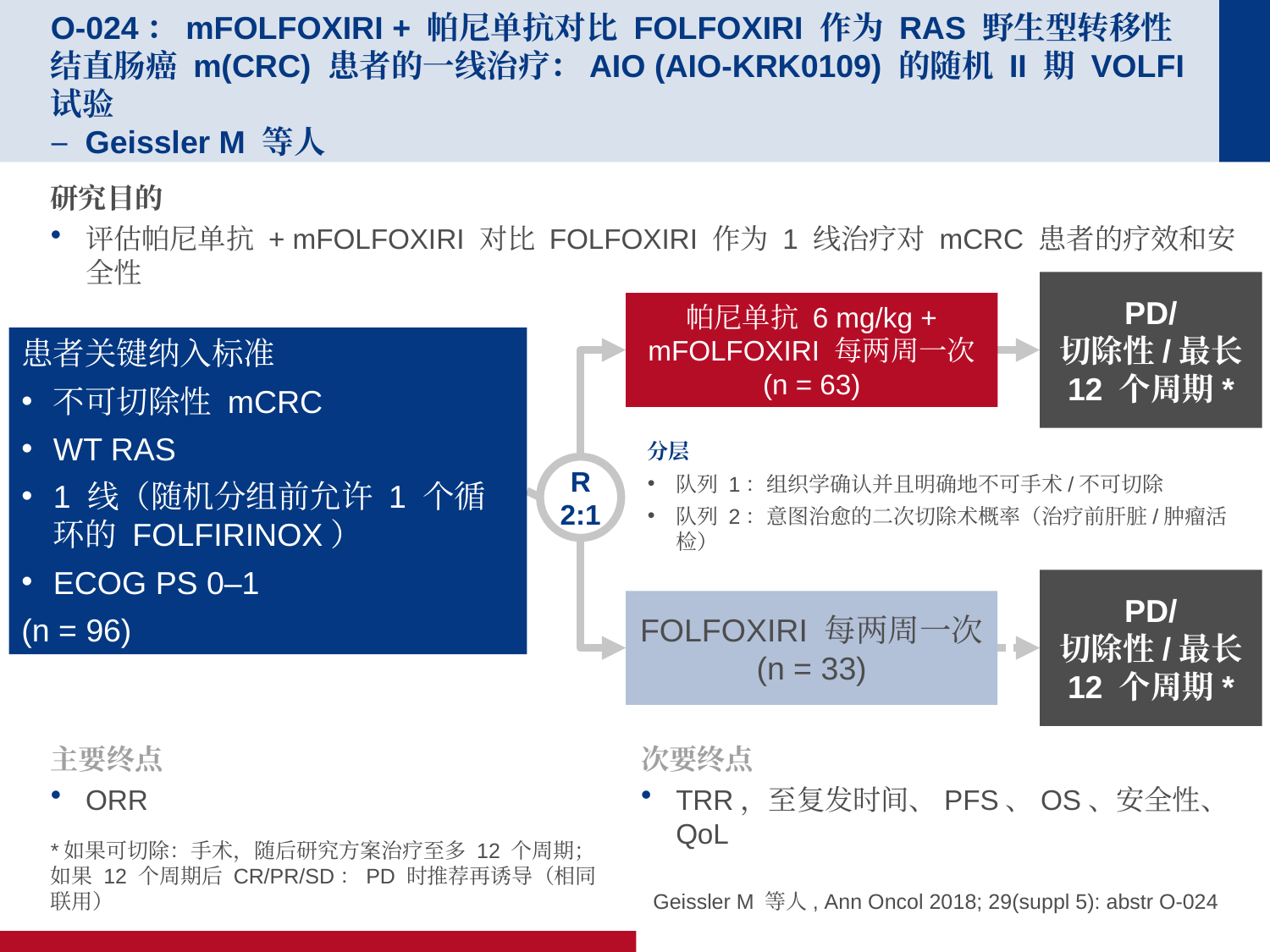

# O-024：mFOLFOXIRI + 帕尼单抗对比 FOLFOXIRI 作为 RAS 野生型转移性结直肠癌 m(CRC) 患者的一线治疗：AIO (AIO-KRK0109) 的随机 II 期 VOLFI 试验 – Geissler M 等人
研究目的
评估帕尼单抗 + mFOLFOXIRI 对比 FOLFOXIRI 作为 1 线治疗对 mCRC 患者的疗效和安全性
PD/
切除性/最长
12 个周期*
帕尼单抗 6 mg/kg + mFOLFOXIRI 每两周一次
(n = 63)
患者关键纳入标准
不可切除性 mCRC
WT RAS
1 线（随机分组前允许 1 个循环的 FOLFIRINOX）
ECOG PS 0–1
(n = 96)
分层
队列 1：组织学确认并且明确地不可手术/不可切除
队列 2：意图治愈的二次切除术概率（治疗前肝脏/肿瘤活检）
R
2:1
PD/
切除性/最长
12 个周期*
FOLFOXIRI 每两周一次
(n = 33)
主要终点
ORR

次要终点
TRR，至复发时间、PFS、OS、安全性、QoL
*如果可切除：手术，随后研究方案治疗至多 12 个周期；如果 12 个周期后 CR/PR/SD：PD 时推荐再诱导（相同联用）
Geissler M 等人, Ann Oncol 2018; 29(suppl 5): abstr O-024